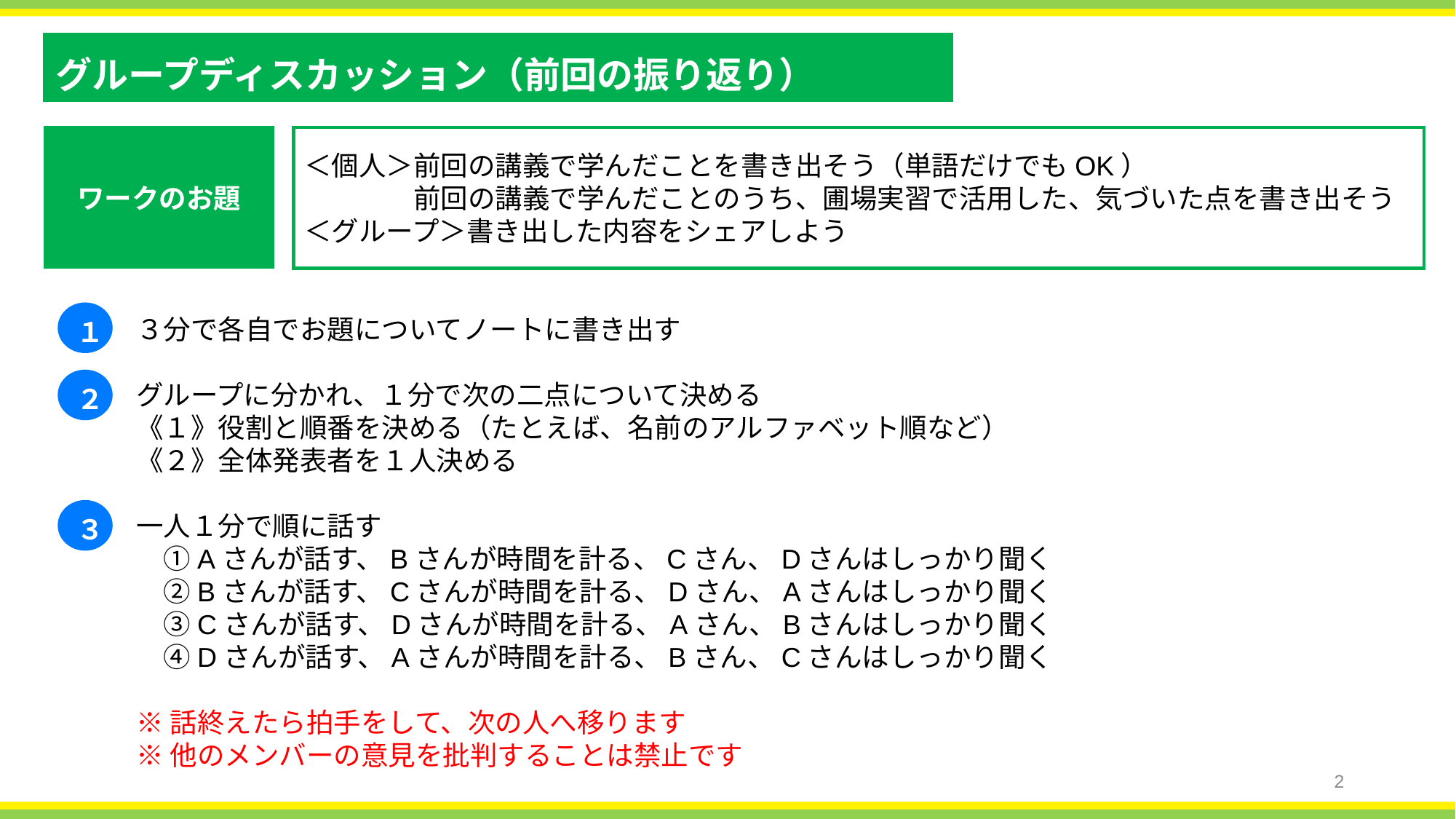

グループディスカッション（前回の振り返り）
ワークのお題
＜個人＞前回の講義で学んだことを書き出そう（単語だけでもOK）
　　　　前回の講義で学んだことのうち、圃場実習で活用した、気づいた点を書き出そう
＜グループ＞書き出した内容をシェアしよう
１
３分で各自でお題についてノートに書き出す

グループに分かれ、１分で次の二点について決める
《１》役割と順番を決める（たとえば、名前のアルファベット順など）
《２》全体発表者を１人決める

一人１分で順に話す
　①Aさんが話す、Bさんが時間を計る、Cさん、Dさんはしっかり聞く
　②Bさんが話す、Cさんが時間を計る、Dさん、Aさんはしっかり聞く
　③Cさんが話す、Dさんが時間を計る、Aさん、Bさんはしっかり聞く
　④Dさんが話す、Aさんが時間を計る、Bさん、Cさんはしっかり聞く

※話終えたら拍手をして、次の人へ移ります
※他のメンバーの意見を批判することは禁止です
２１
３２１
2